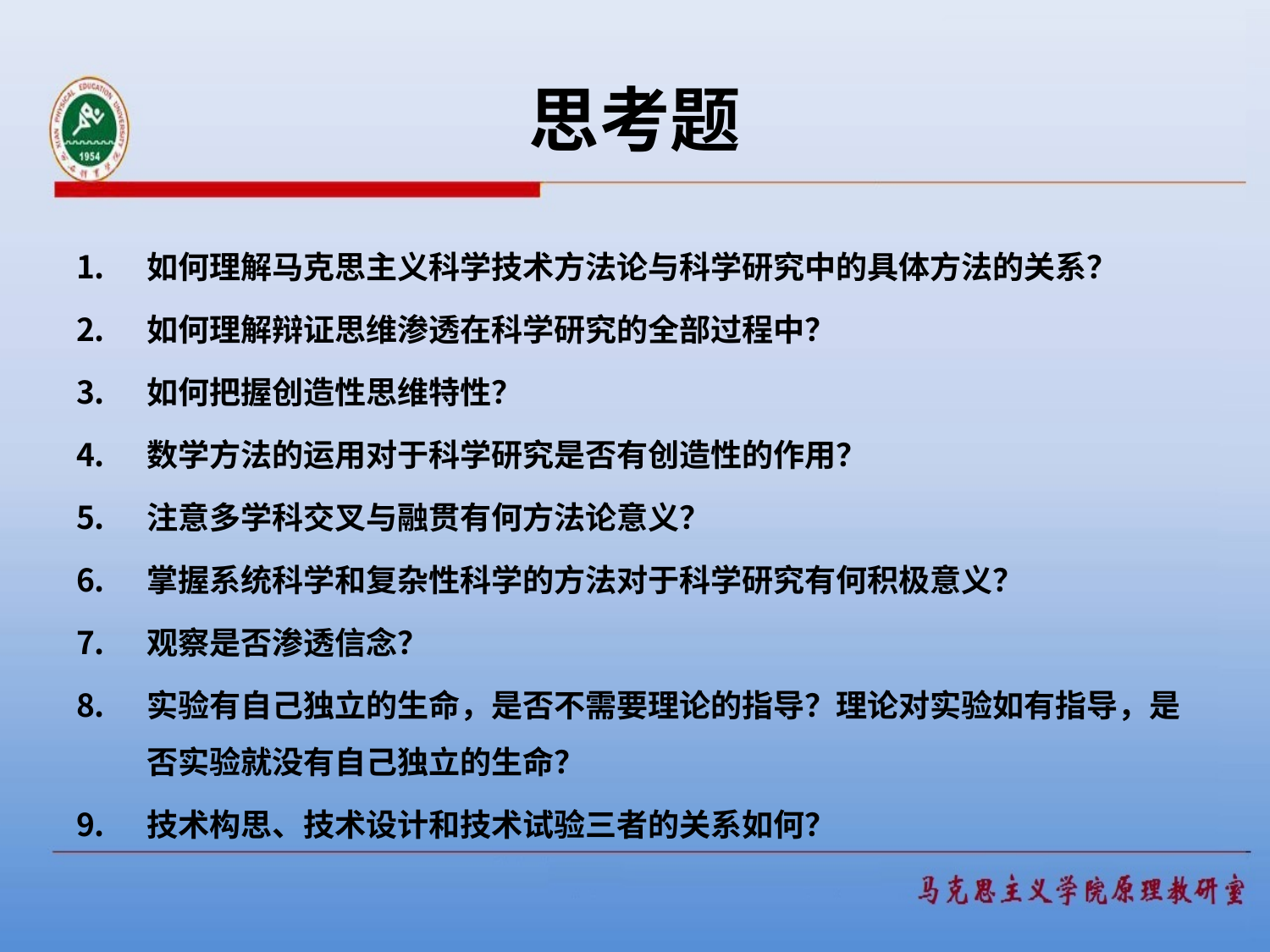

# 思考题
如何理解马克思主义科学技术方法论与科学研究中的具体方法的关系？
如何理解辩证思维渗透在科学研究的全部过程中？
如何把握创造性思维特性？
数学方法的运用对于科学研究是否有创造性的作用？
注意多学科交叉与融贯有何方法论意义？
掌握系统科学和复杂性科学的方法对于科学研究有何积极意义？
观察是否渗透信念？
实验有自己独立的生命，是否不需要理论的指导？理论对实验如有指导，是否实验就没有自己独立的生命？
技术构思、技术设计和技术试验三者的关系如何？